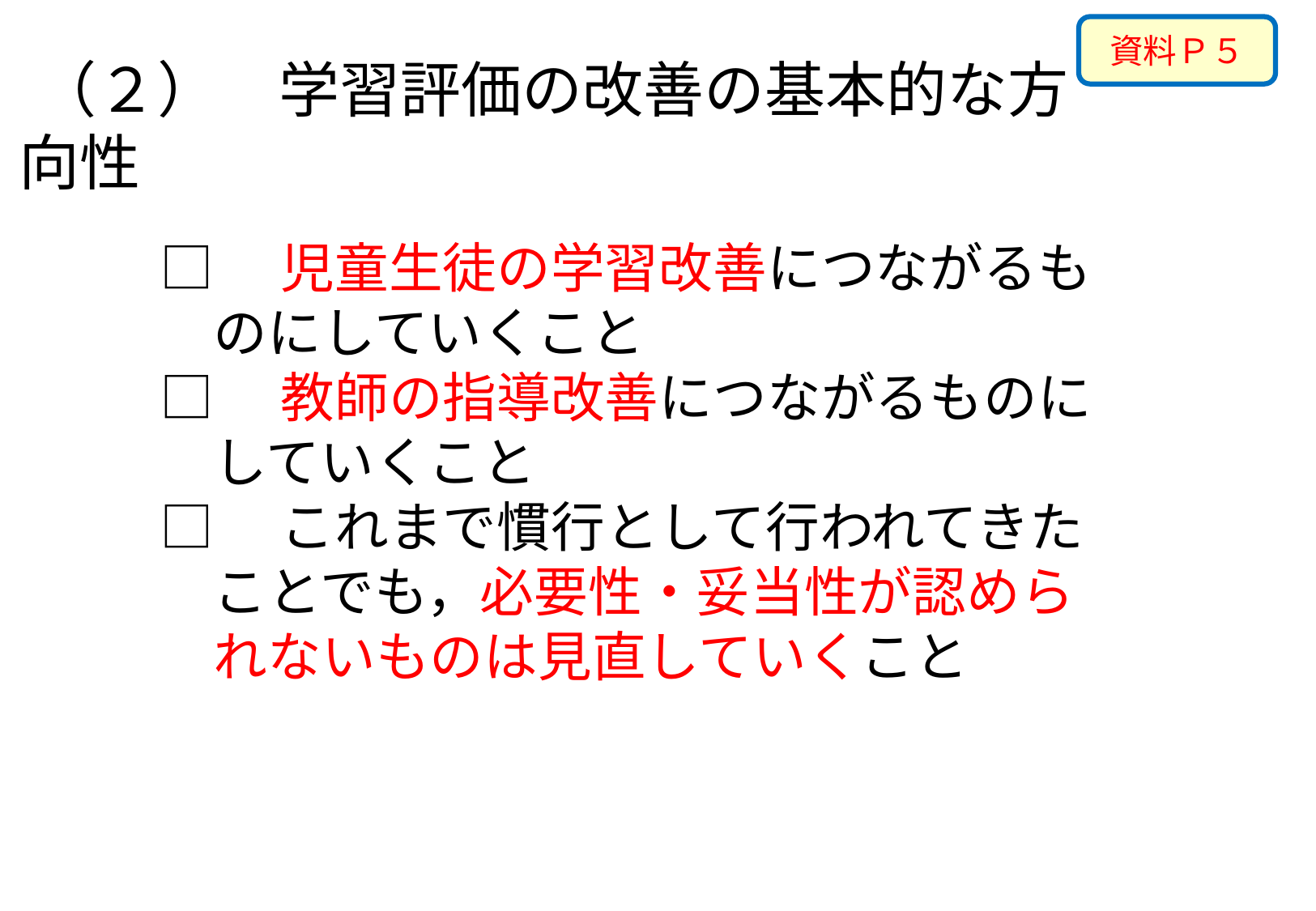

資料Ｐ５

（２）　学習評価の改善の基本的な方向性

□　児童生徒の学習改善につながるも
　のにしていくこと
□　教師の指導改善につながるものに
　していくこと
□　これまで慣行として行われてきた
　ことでも，必要性・妥当性が認めら
　れないものは見直していくこと